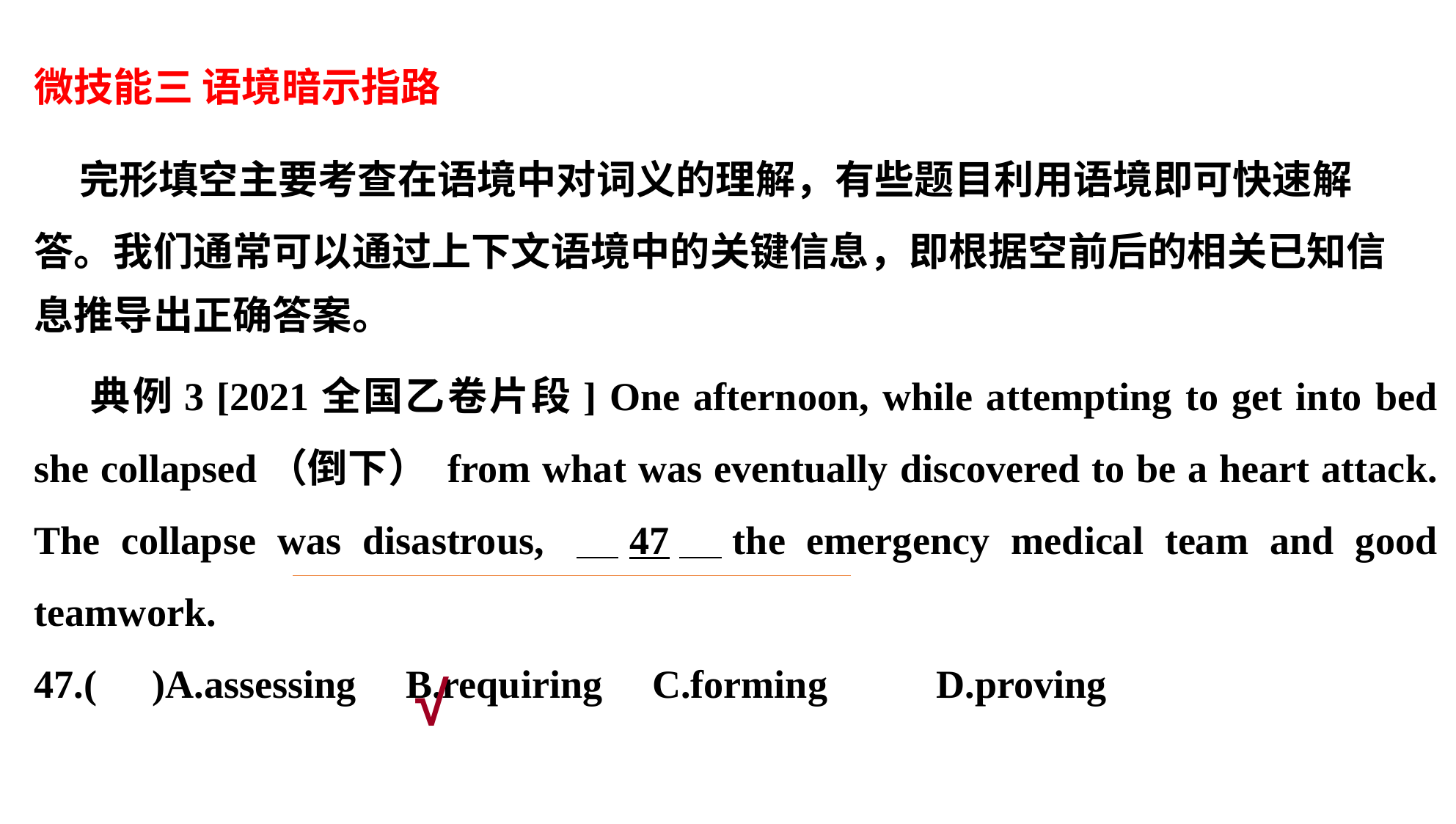

微技能三 语境暗示指路
    完形填空主要考查在语境中对词义的理解，有些题目利用语境即可快速解
答。我们通常可以通过上下文语境中的关键信息，即根据空前后的相关已知信
息推导出正确答案。
    典例3 [2021全国乙卷片段] One afternoon, while attempting to get into bed she collapsed（倒下） from what was eventually discovered to be a heart attack. The collapse was disastrous, .  .47.  .the emergency medical team and good teamwork.
47.(     )A.assessing     B.requiring     C.forming	  D.proving
√